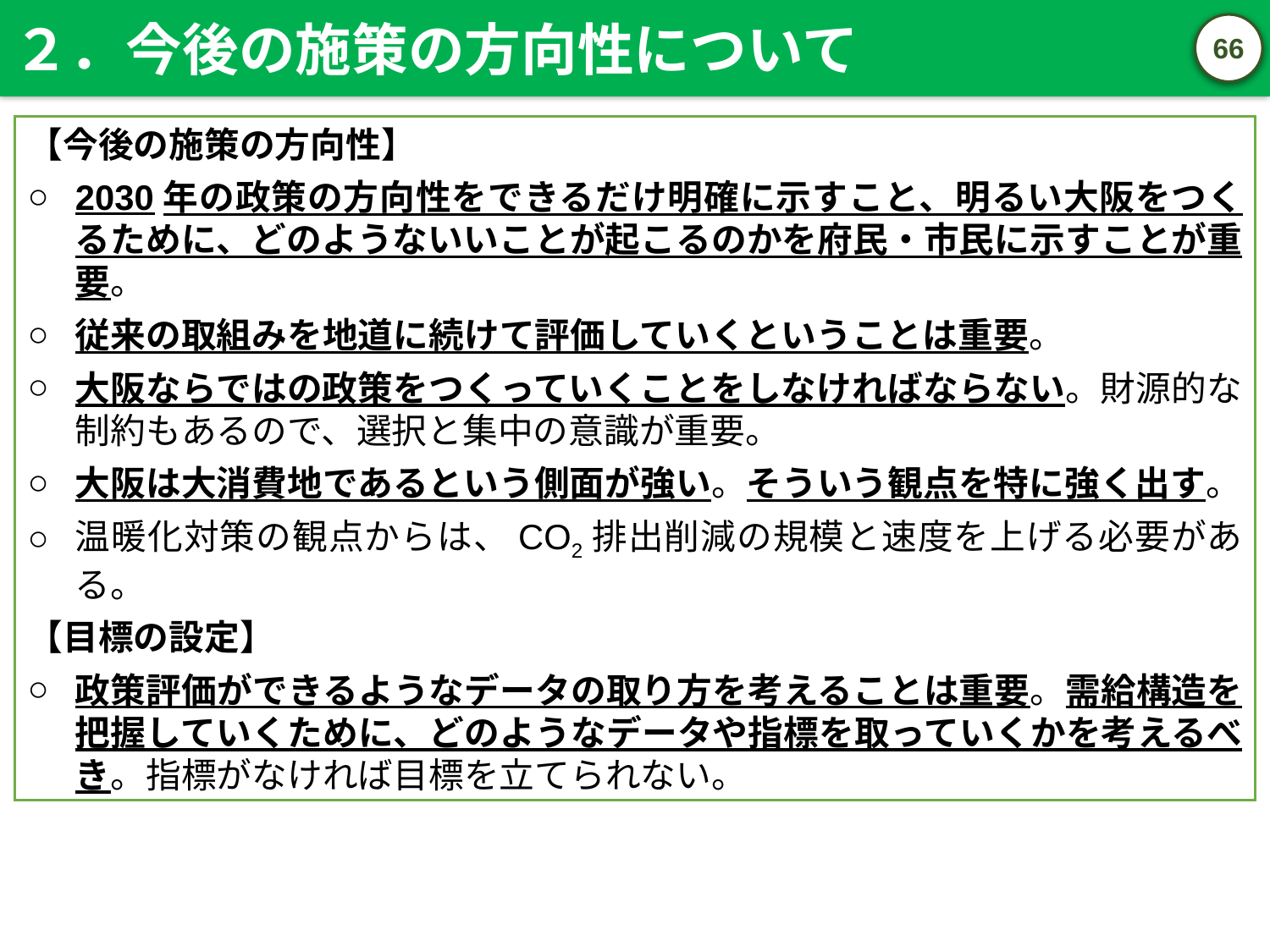

２．今後の施策の方向性について
66
【今後の施策の方向性】
2030年の政策の方向性をできるだけ明確に示すこと、明るい大阪をつくるために、どのようないいことが起こるのかを府民・市民に示すことが重要。
従来の取組みを地道に続けて評価していくということは重要。
大阪ならではの政策をつくっていくことをしなければならない。財源的な制約もあるので、選択と集中の意識が重要。
大阪は大消費地であるという側面が強い。そういう観点を特に強く出す。
温暖化対策の観点からは、CO2排出削減の規模と速度を上げる必要がある。
【目標の設定】
政策評価ができるようなデータの取り方を考えることは重要。需給構造を把握していくために、どのようなデータや指標を取っていくかを考えるべき。指標がなければ目標を立てられない。